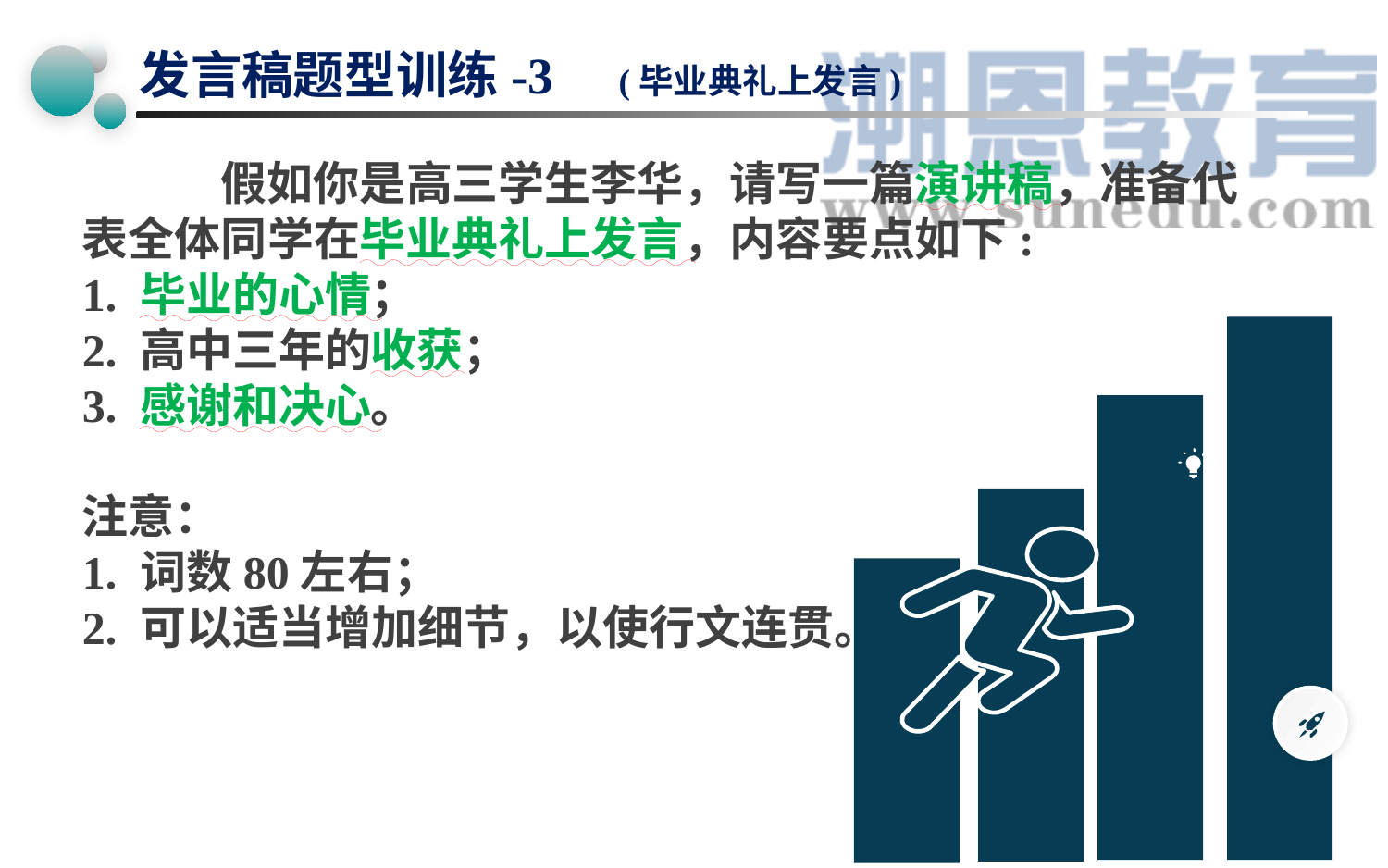

发言稿题型训练-3     (毕业典礼上发言)

# 假如你是高三学生李华，请写一篇演讲稿，准备代表全体同学在毕业典礼上发言，内容要点如下: 1. 毕业的心情； 2. 高中三年的收获； 3. 感谢和决心。 注意： 1. 词数80左右； 2. 可以适当增加细节，以使行文连贯。